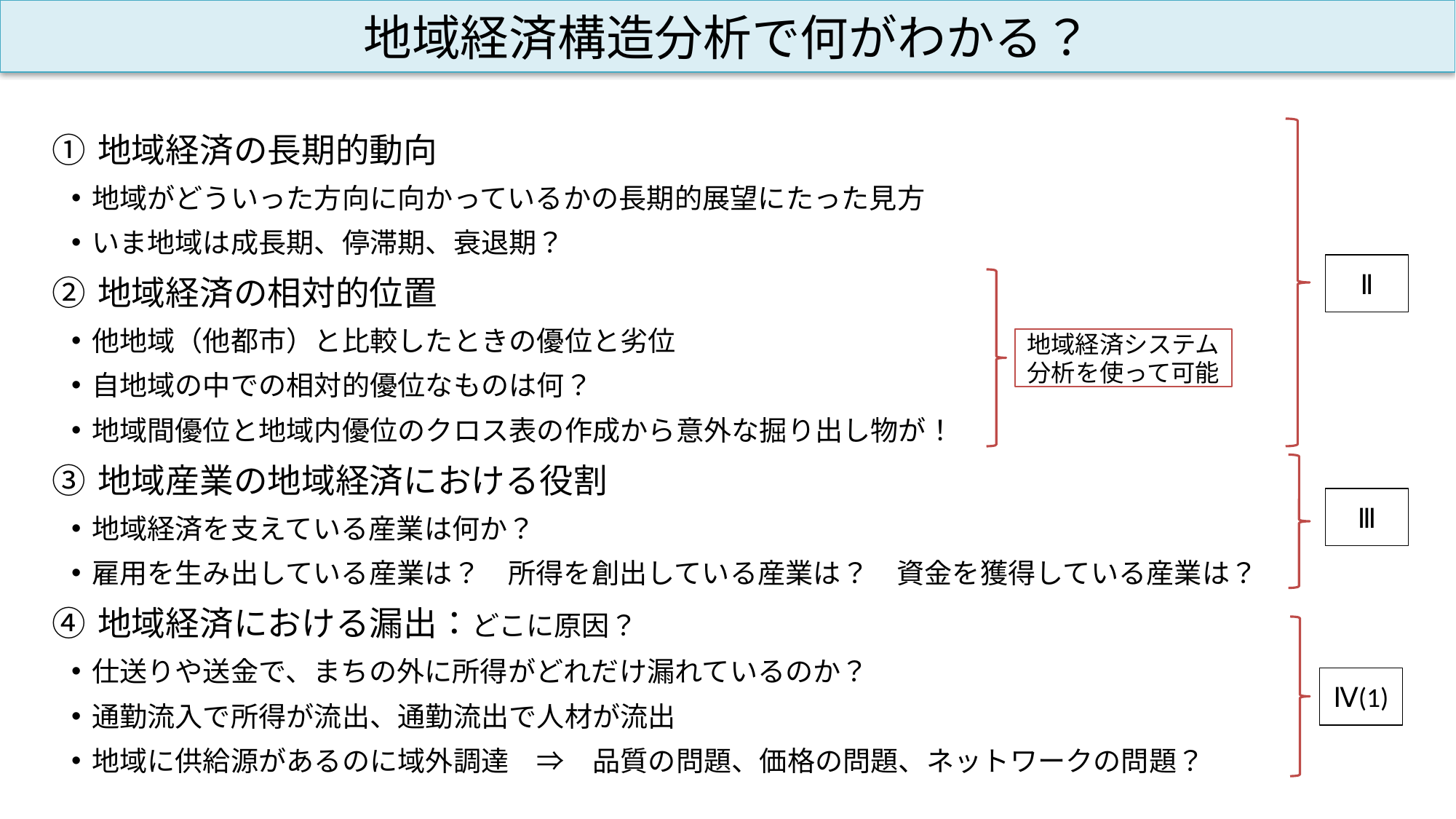

# 地域経済構造分析で何がわかる？
① 地域経済の長期的動向
地域がどういった方向に向かっているかの長期的展望にたった見方
いま地域は成長期、停滞期、衰退期？
② 地域経済の相対的位置
他地域（他都市）と比較したときの優位と劣位
自地域の中での相対的優位なものは何？
地域間優位と地域内優位のクロス表の作成から意外な掘り出し物が！
③ 地域産業の地域経済における役割
地域経済を支えている産業は何か？
雇用を生み出している産業は？　所得を創出している産業は？　資金を獲得している産業は？
④ 地域経済における漏出：どこに原因？
仕送りや送金で、まちの外に所得がどれだけ漏れているのか？
通勤流入で所得が流出、通勤流出で人材が流出
地域に供給源があるのに域外調達　⇒　品質の問題、価格の問題、ネットワークの問題？

Ⅱ

地域経済システム分析を使って可能

Ⅲ

Ⅳ(1)